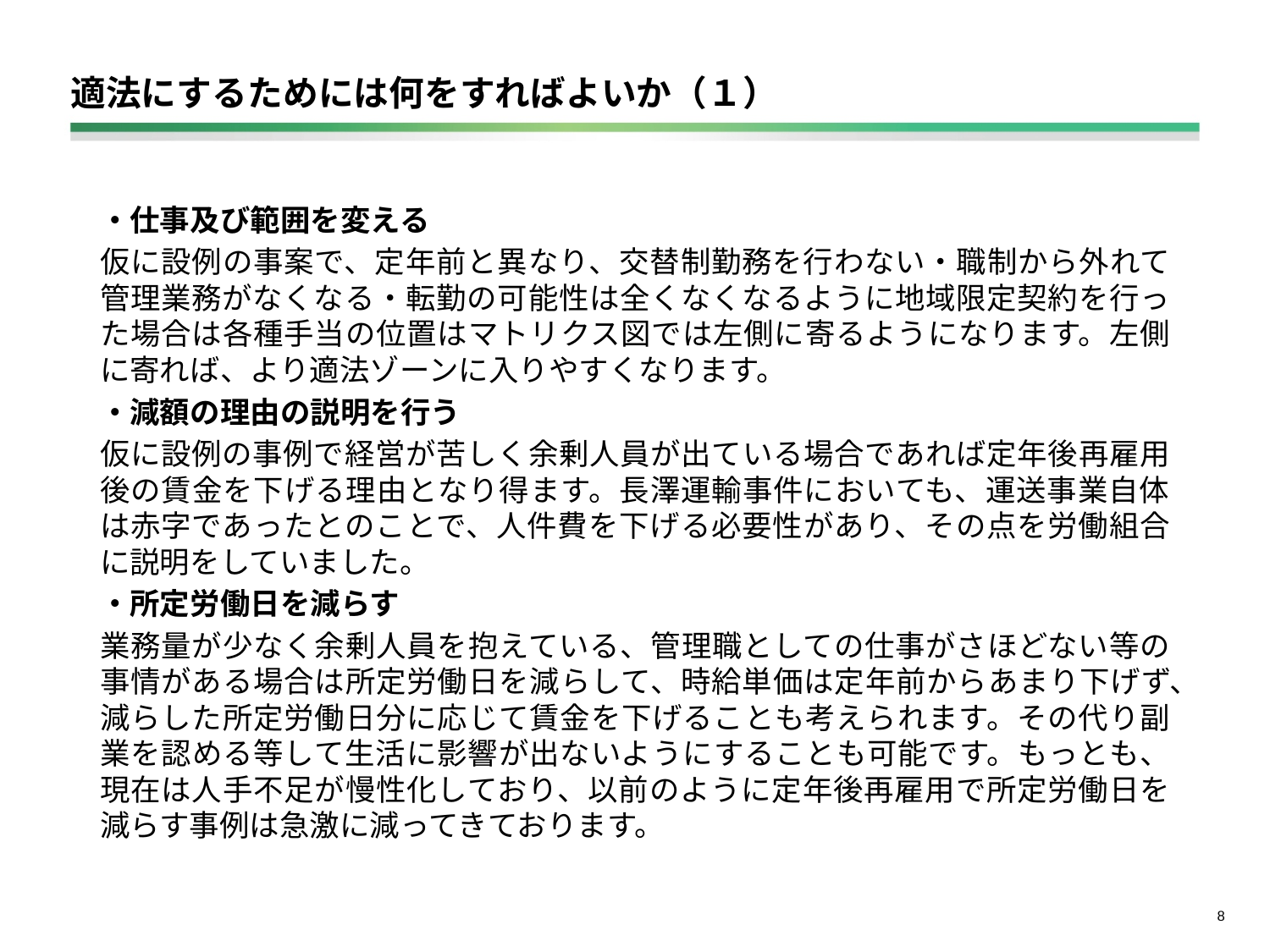

# 適法にするためには何をすればよいか（１）
・仕事及び範囲を変える
仮に設例の事案で、定年前と異なり、交替制勤務を行わない・職制から外れて管理業務がなくなる・転勤の可能性は全くなくなるように地域限定契約を行った場合は各種手当の位置はマトリクス図では左側に寄るようになります。左側に寄れば、より適法ゾーンに入りやすくなります。
・減額の理由の説明を行う
仮に設例の事例で経営が苦しく余剰人員が出ている場合であれば定年後再雇用後の賃金を下げる理由となり得ます。長澤運輸事件においても、運送事業自体は赤字であったとのことで、人件費を下げる必要性があり、その点を労働組合に説明をしていました。
・所定労働日を減らす
業務量が少なく余剰人員を抱えている、管理職としての仕事がさほどない等の事情がある場合は所定労働日を減らして、時給単価は定年前からあまり下げず、減らした所定労働日分に応じて賃金を下げることも考えられます。その代り副業を認める等して生活に影響が出ないようにすることも可能です。もっとも、現在は人手不足が慢性化しており、以前のように定年後再雇用で所定労働日を減らす事例は急激に減ってきております。

8